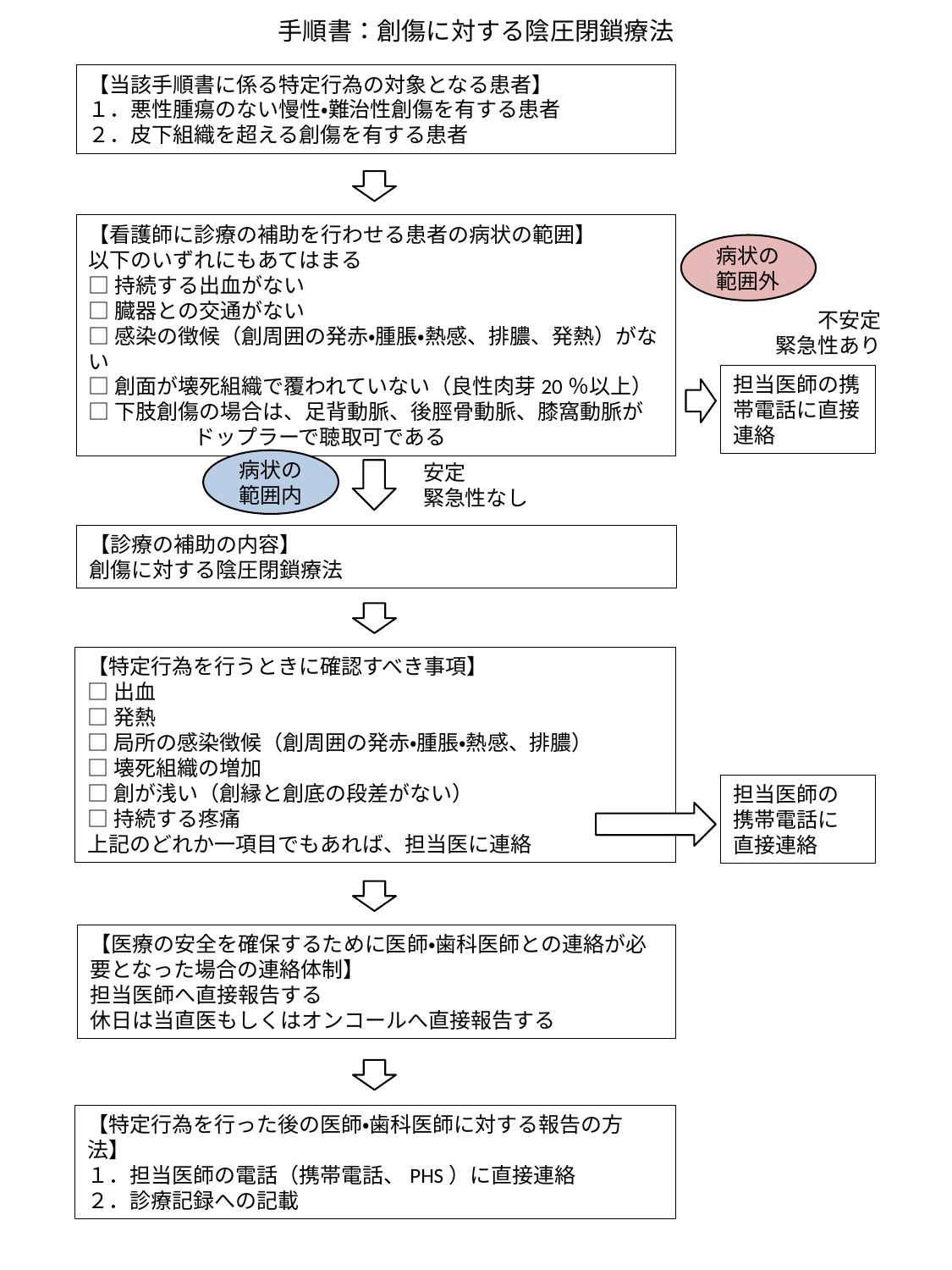

手順書：創傷に対する陰圧閉鎖療法
【当該手順書に係る特定行為の対象となる患者】
１．悪性腫瘍のない慢性・難治性創傷を有する患者
２．皮下組織を超える創傷を有する患者

【看護師に診療の補助を行わせる患者の病状の範囲】
以下のいずれにもあてはまる
□持続する出血がない
□臓器との交通がない
□感染の徴候（創周囲の発赤・腫脹・熱感、排膿、発熱）がない
□創面が壊死組織で覆われていない（良性肉芽20％以上）
□下肢創傷の場合は、足背動脈、後脛骨動脈、膝窩動脈が　　　　　ドップラーで聴取可である
病状の
範囲外
不安定
緊急性あり
担当医師の携帯電話に直接連絡

病状の
範囲内
安定
緊急性なし

【診療の補助の内容】
創傷に対する陰圧閉鎖療法

【特定行為を行うときに確認すべき事項】
□出血
□発熱
□局所の感染徴候（創周囲の発赤・腫脹・熱感、排膿）
□壊死組織の増加
□創が浅い（創縁と創底の段差がない）
□持続する疼痛
上記のどれか一項目でもあれば、担当医に連絡
担当医師の
携帯電話に
直接連絡

【医療の安全を確保するために医師・歯科医師との連絡が必要となった場合の連絡体制】
担当医師へ直接報告する
休日は当直医もしくはオンコールへ直接報告する

【特定行為を行った後の医師・歯科医師に対する報告の方法】
１．担当医師の電話（携帯電話、PHS）に直接連絡
２．診療記録への記載